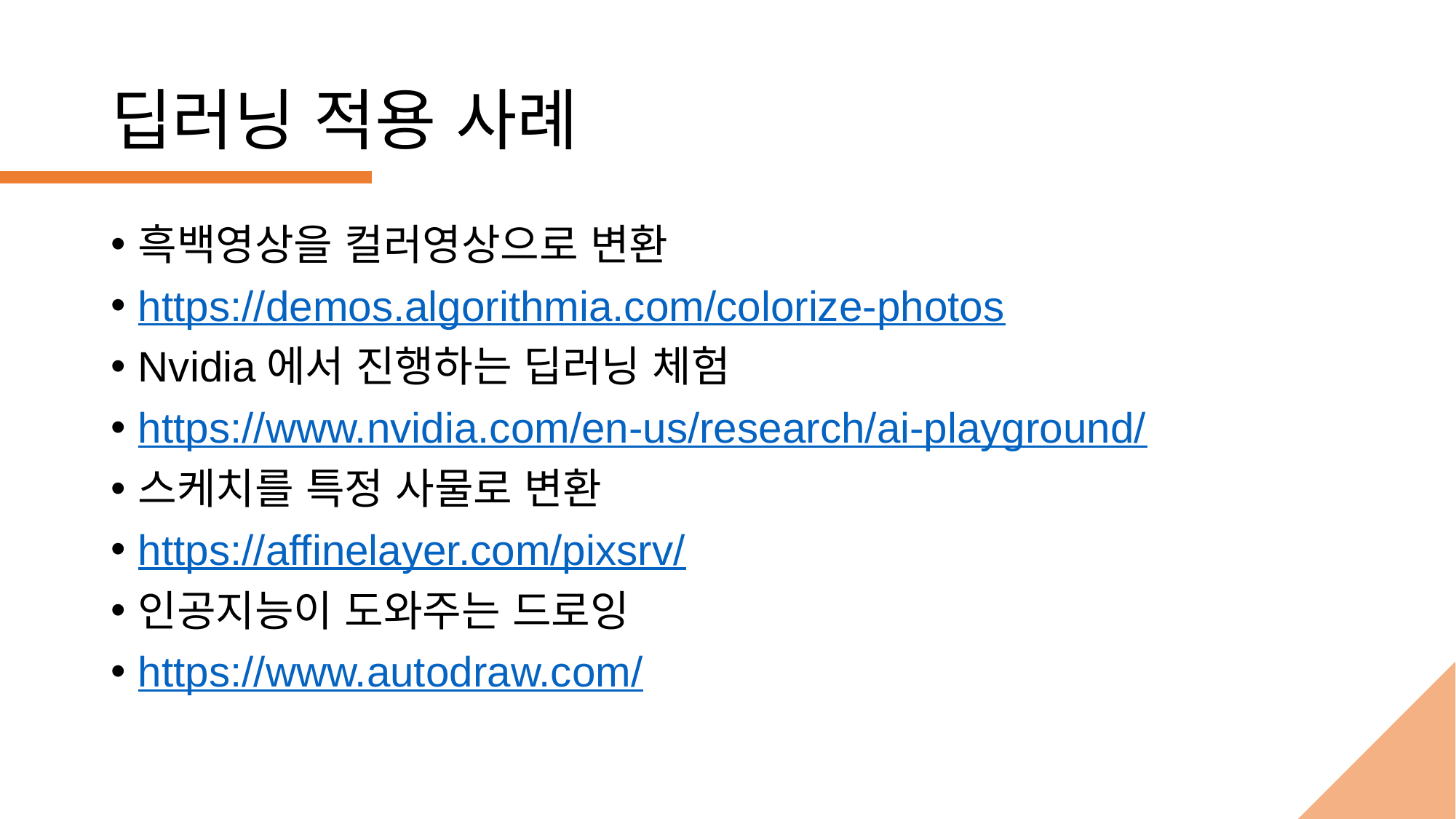

# 딥러닝 적용 사례

흑백영상을 컬러영상으로 변환
https://demos.algorithmia.com/colorize-photos
Nvidia에서 진행하는 딥러닝 체험
https://www.nvidia.com/en-us/research/ai-playground/
스케치를 특정 사물로 변환
https://affinelayer.com/pixsrv/
인공지능이 도와주는 드로잉
https://www.autodraw.com/